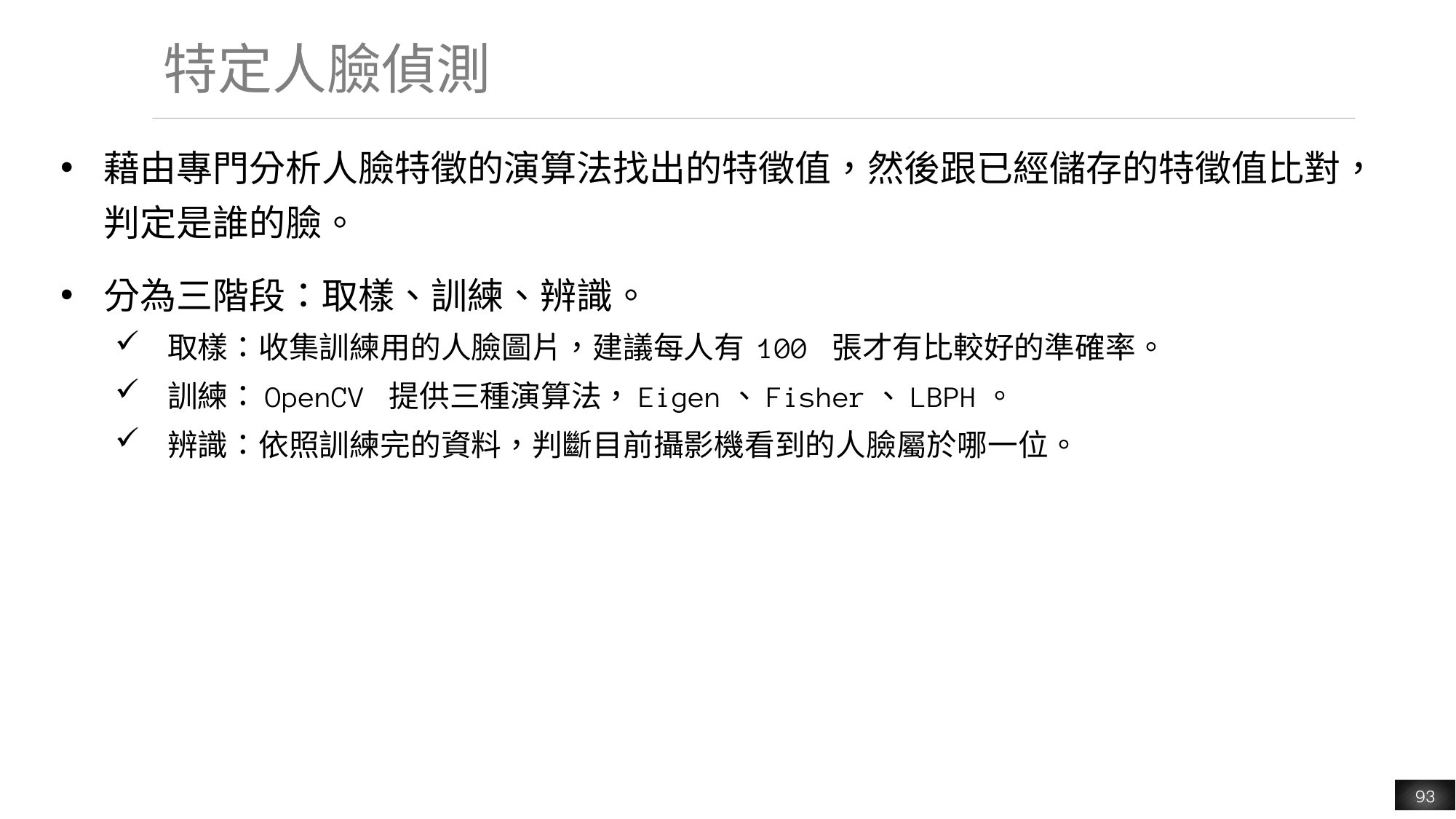

# 特定人臉偵測
藉由專門分析人臉特徵的演算法找出的特徵值，然後跟已經儲存的特徵值比對，判定是誰的臉。
分為三階段：取樣、訓練、辨識。
取樣：收集訓練用的人臉圖片，建議每人有 100 張才有比較好的準確率。
訓練：OpenCV 提供三種演算法，Eigen、Fisher、LBPH。
辨識：依照訓練完的資料，判斷目前攝影機看到的人臉屬於哪一位。